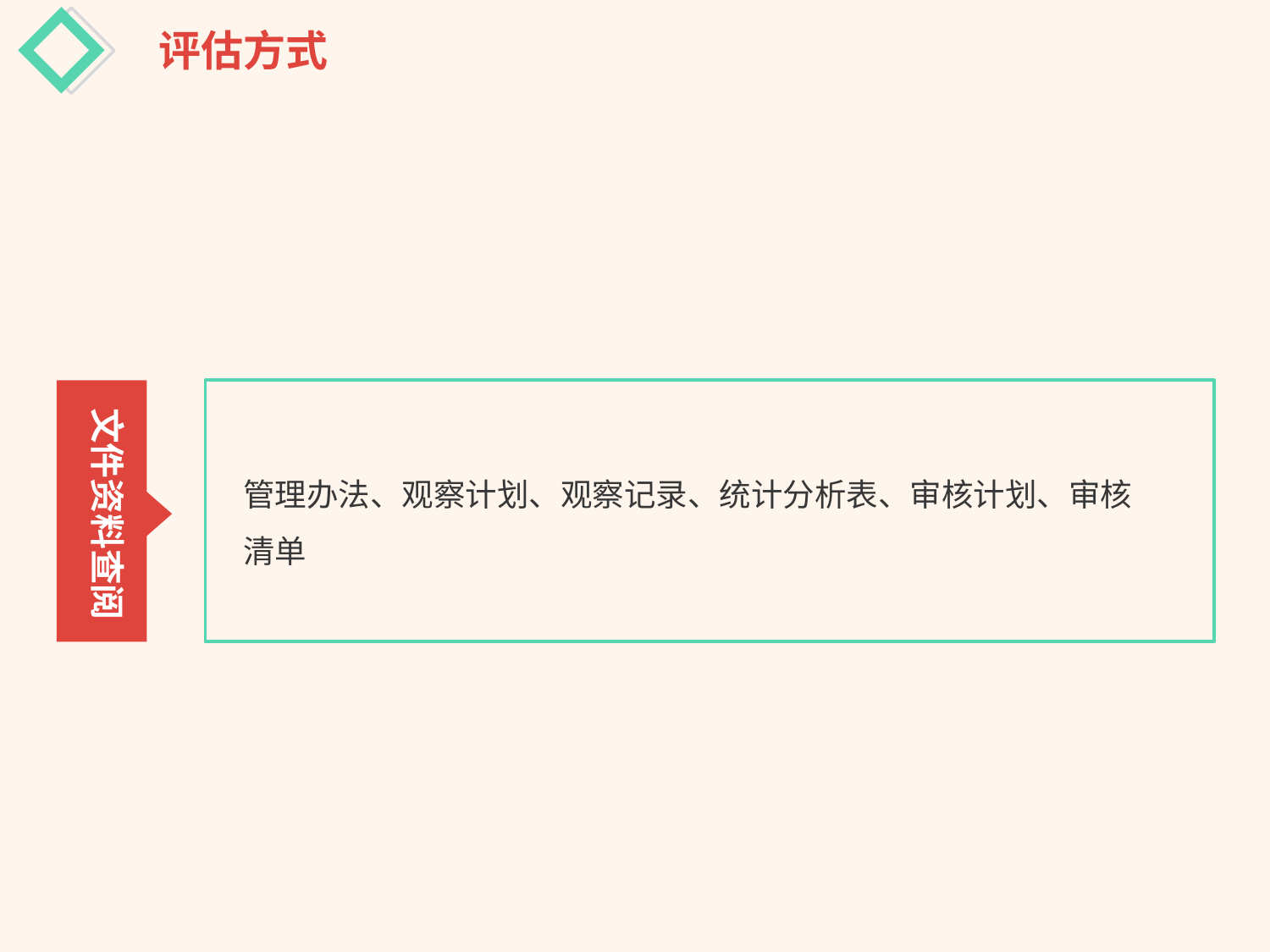

评估方式

文件资料查阅
管理办法、观察计划、观察记录、统计分析表、审核计划、审核清单